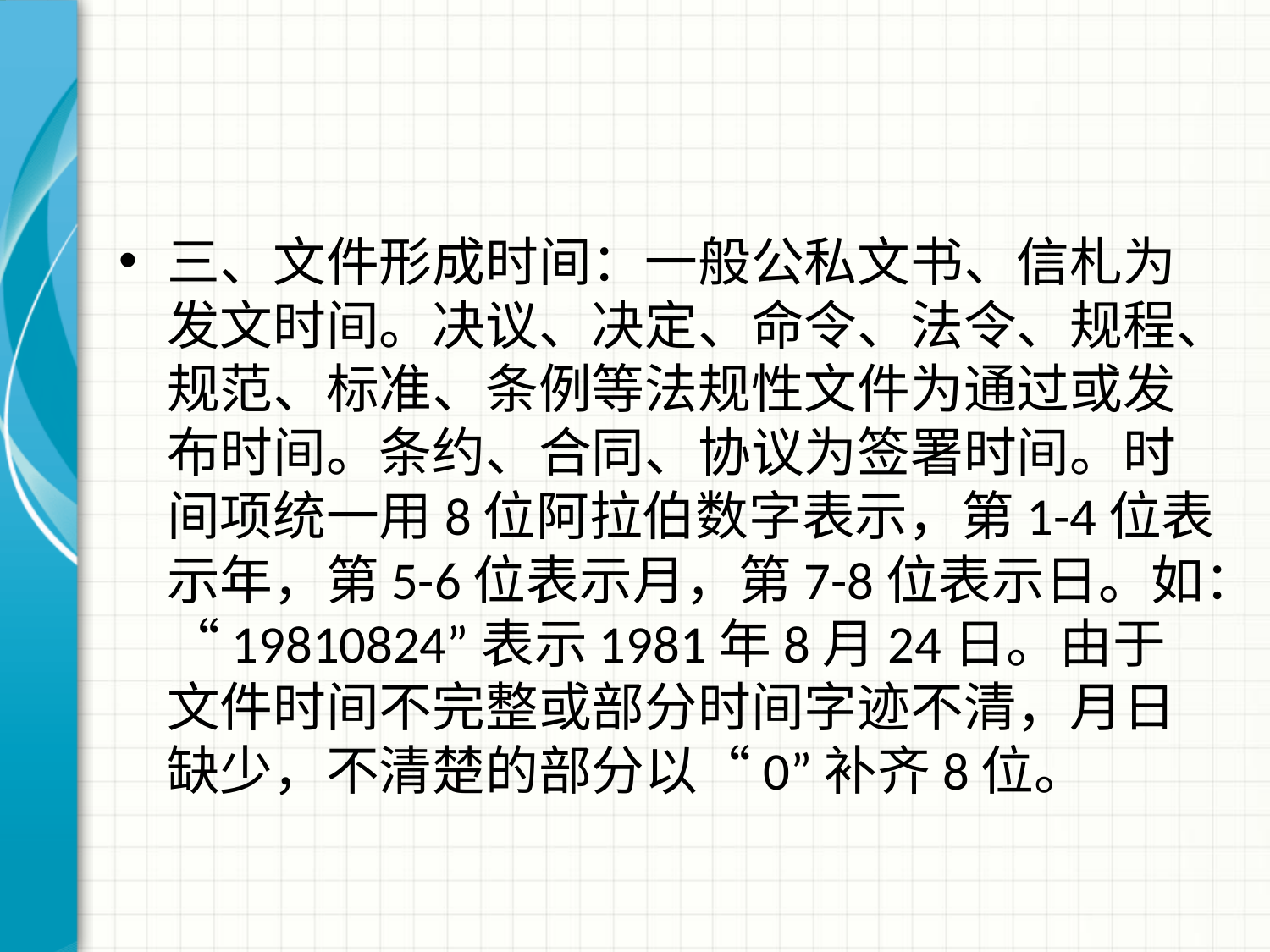

#
三、文件形成时间：一般公私文书、信札为发文时间。决议、决定、命令、法令、规程、规范、标准、条例等法规性文件为通过或发布时间。条约、合同、协议为签署时间。时间项统一用8位阿拉伯数字表示，第1-4位表示年，第5-6位表示月，第7-8位表示日。如：“19810824”表示1981年8月24日。由于文件时间不完整或部分时间字迹不清，月日缺少，不清楚的部分以“0”补齐8位。